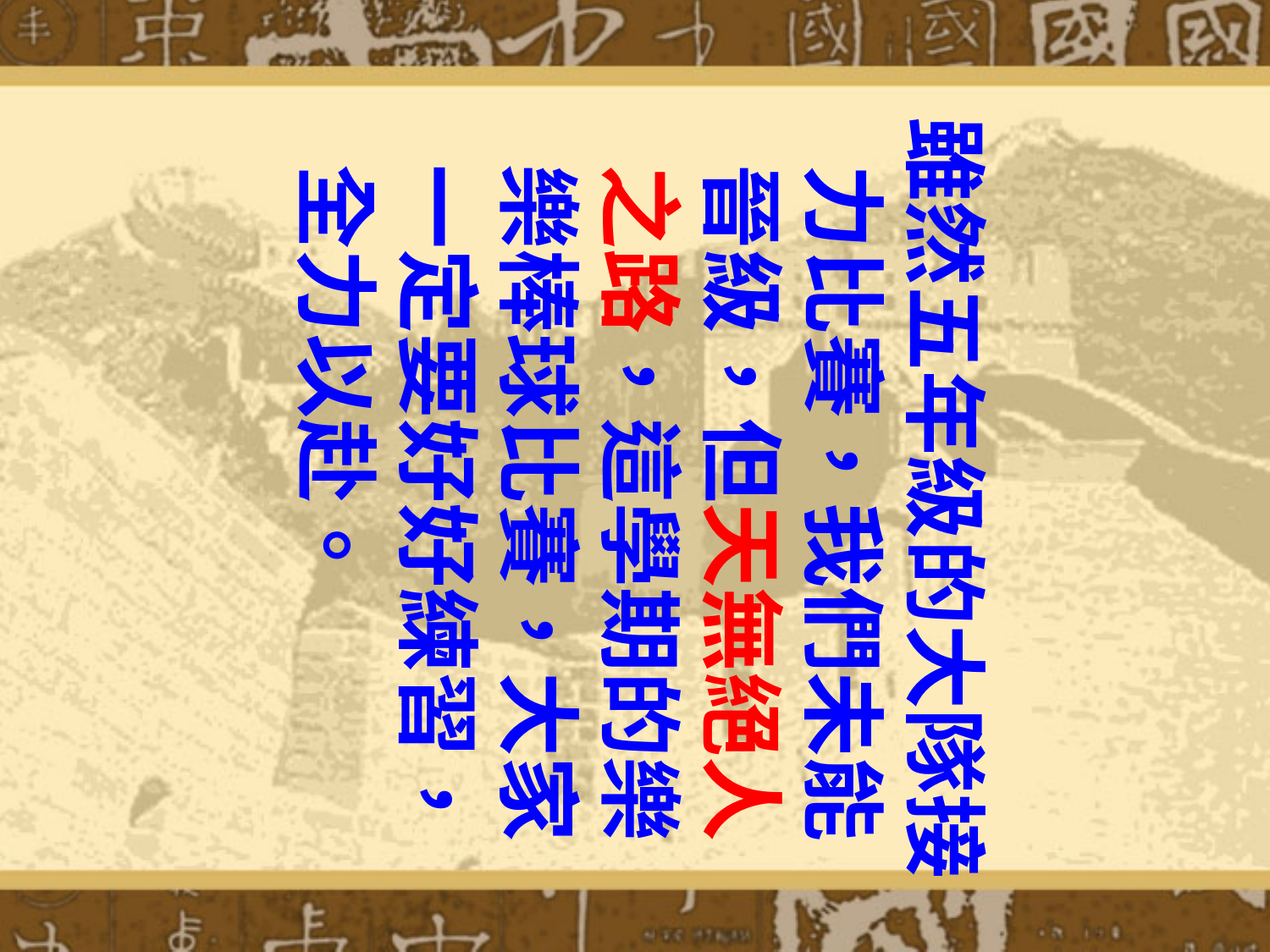

雖然五年級的大隊接力比賽，我們未能晉級，但天無絕人之路，這學期的樂樂棒球比賽，大家一定要好好練習，全力以赴。